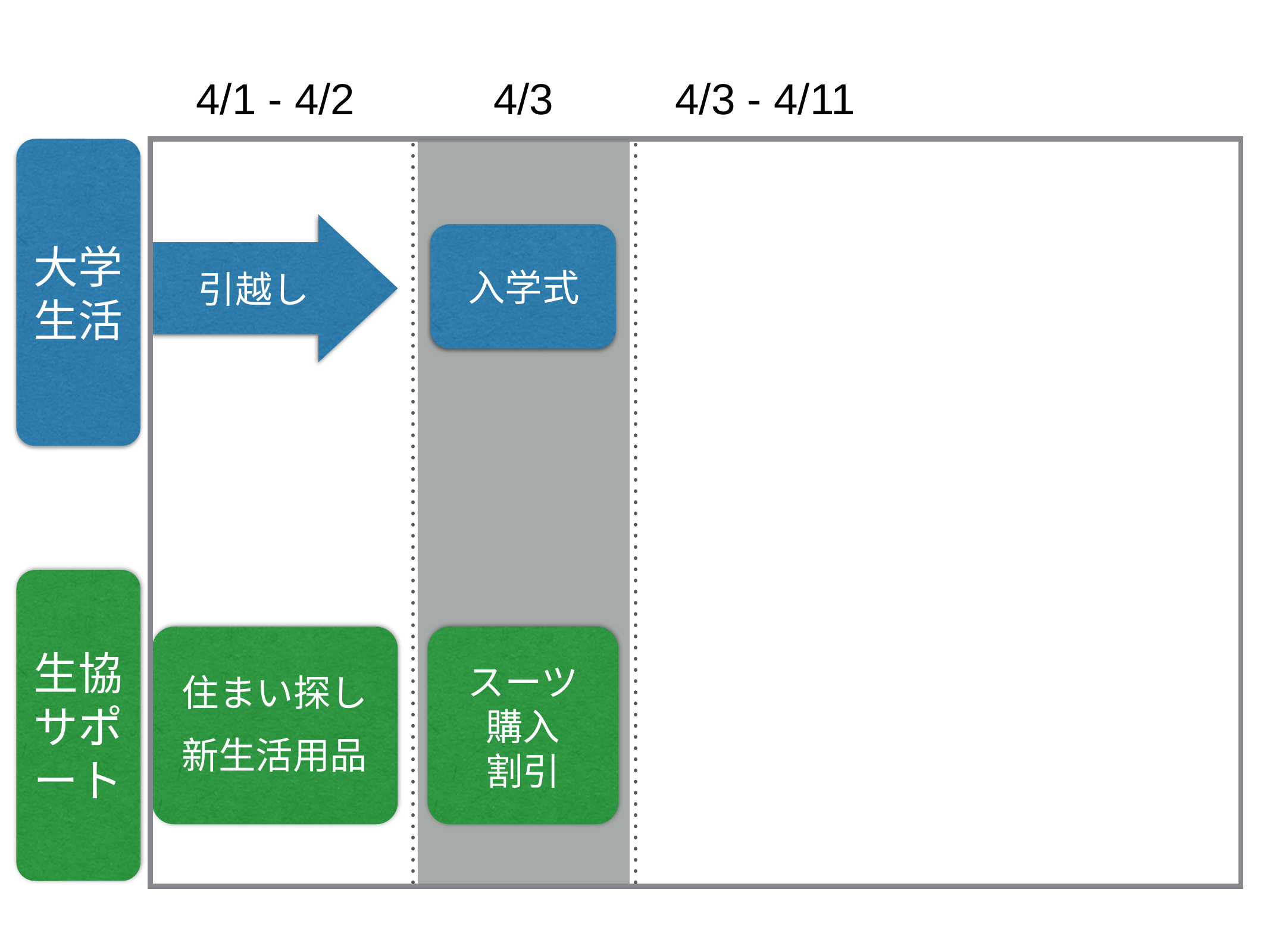

4/1 - 4/2
4/3
4/3 - 4/11

引越し

入学式
大学
生活

住まい探し
新生活用品

スーツ
購入
割引
生協
サポ
ート